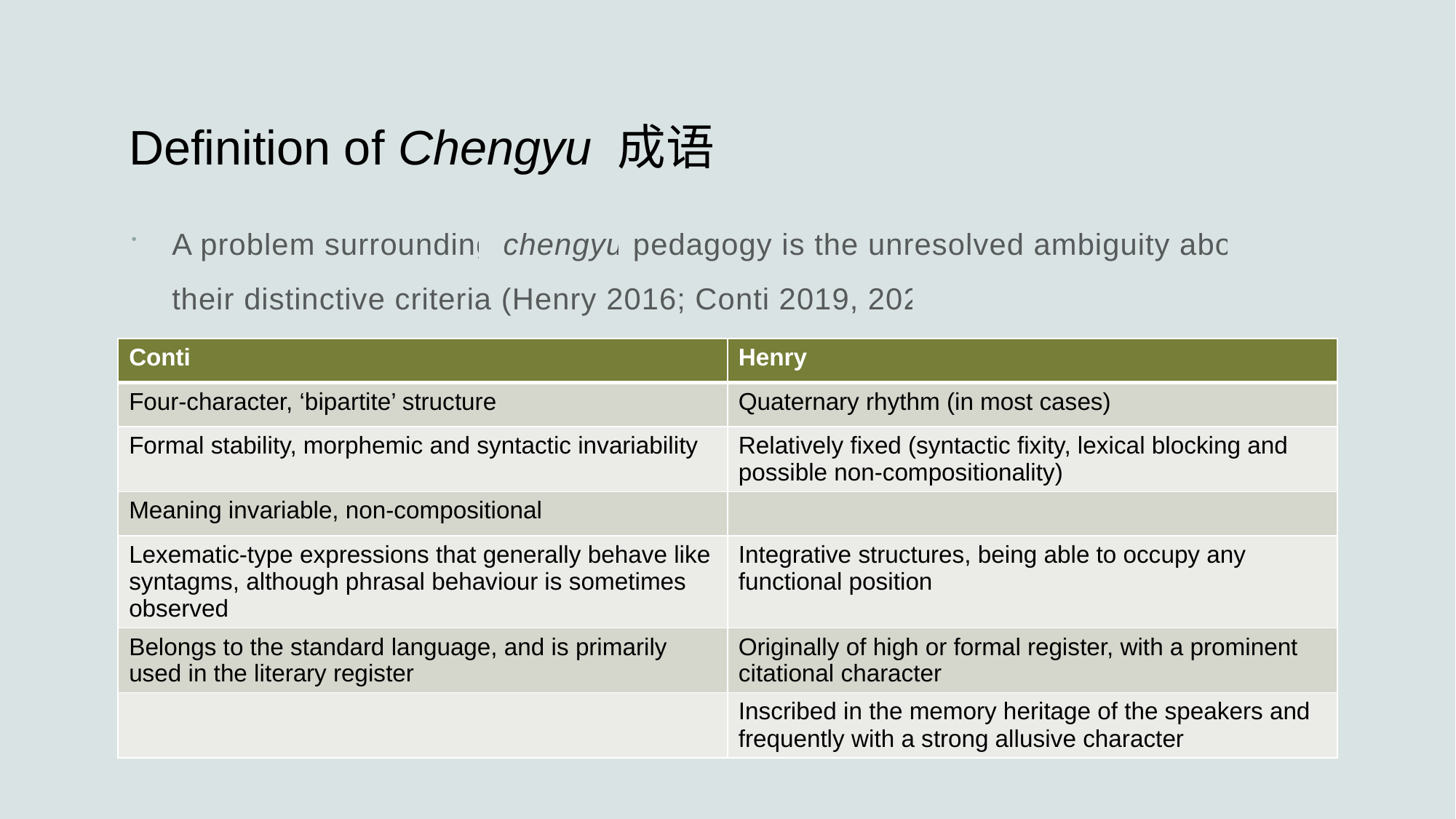

# Definition of Chengyu 成语
A problem surrounding chengyu pedagogy is the unresolved ambiguity about their distinctive criteria (Henry 2016; Conti 2019, 2020).

| Conti | Henry |
| --- | --- |
| Four-character, ‘bipartite’ structure | Quaternary rhythm (in most cases) |
| Formal stability, morphemic and syntactic invariability | Relatively fixed (syntactic fixity, lexical blocking and possible non-compositionality) |
| Meaning invariable, non-compositional |  |
| Lexematic-type expressions that generally behave like syntagms, although phrasal behaviour is sometimes observed | Integrative structures, being able to occupy any functional position |
| Belongs to the standard language, and is primarily used in the literary register | Originally of high or formal register, with a prominent citational character |
|  | Inscribed in the memory heritage of the speakers and frequently with a strong allusive character |